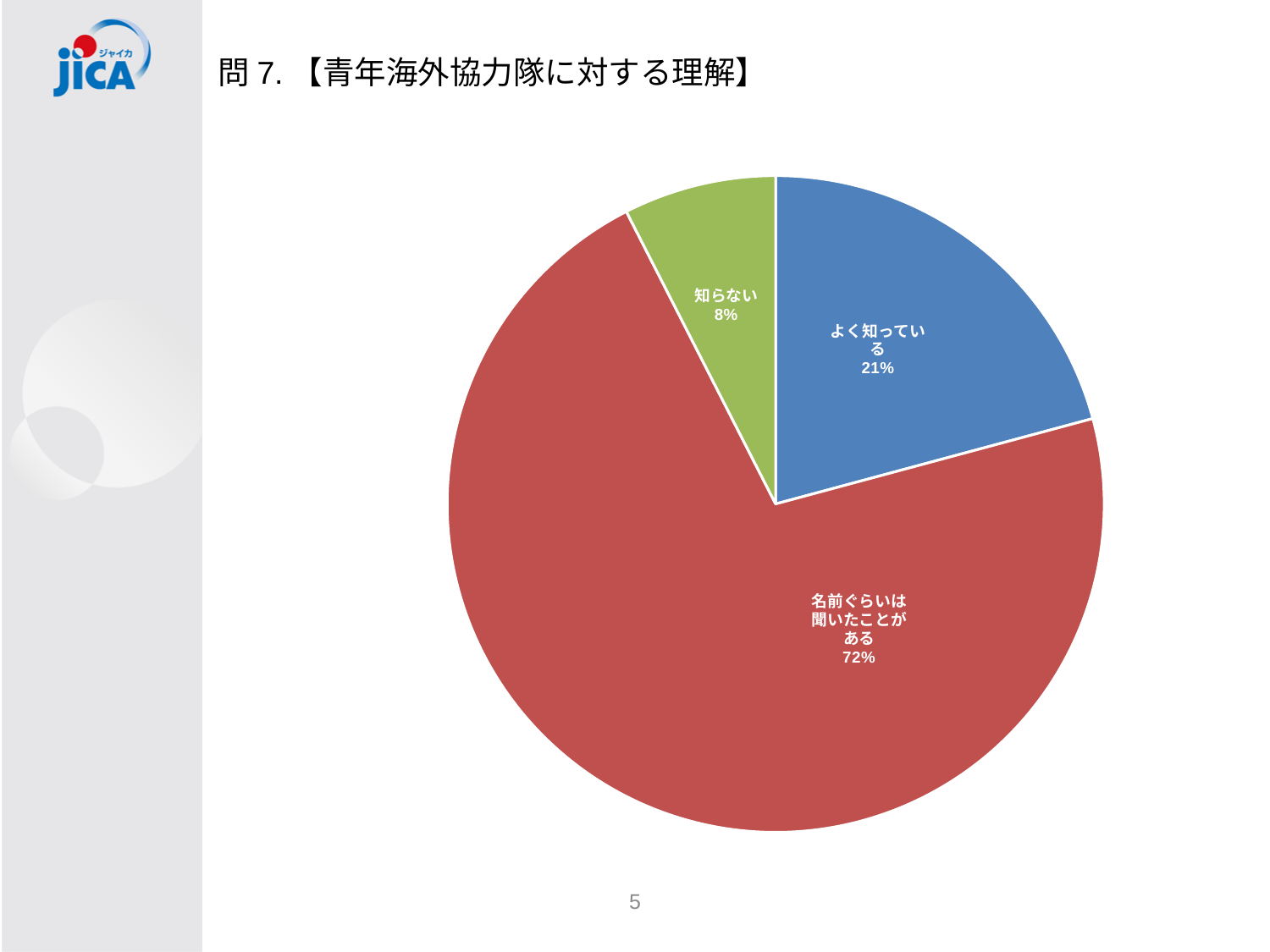

# 問7.【青年海外協力隊に対する理解】

### Chart

| Category |  |
|---|---|
| よく知っている | 36.0 |
| 名前ぐらいは聞いたことがある | 124.0 |
| 知らない | 13.0 |
5